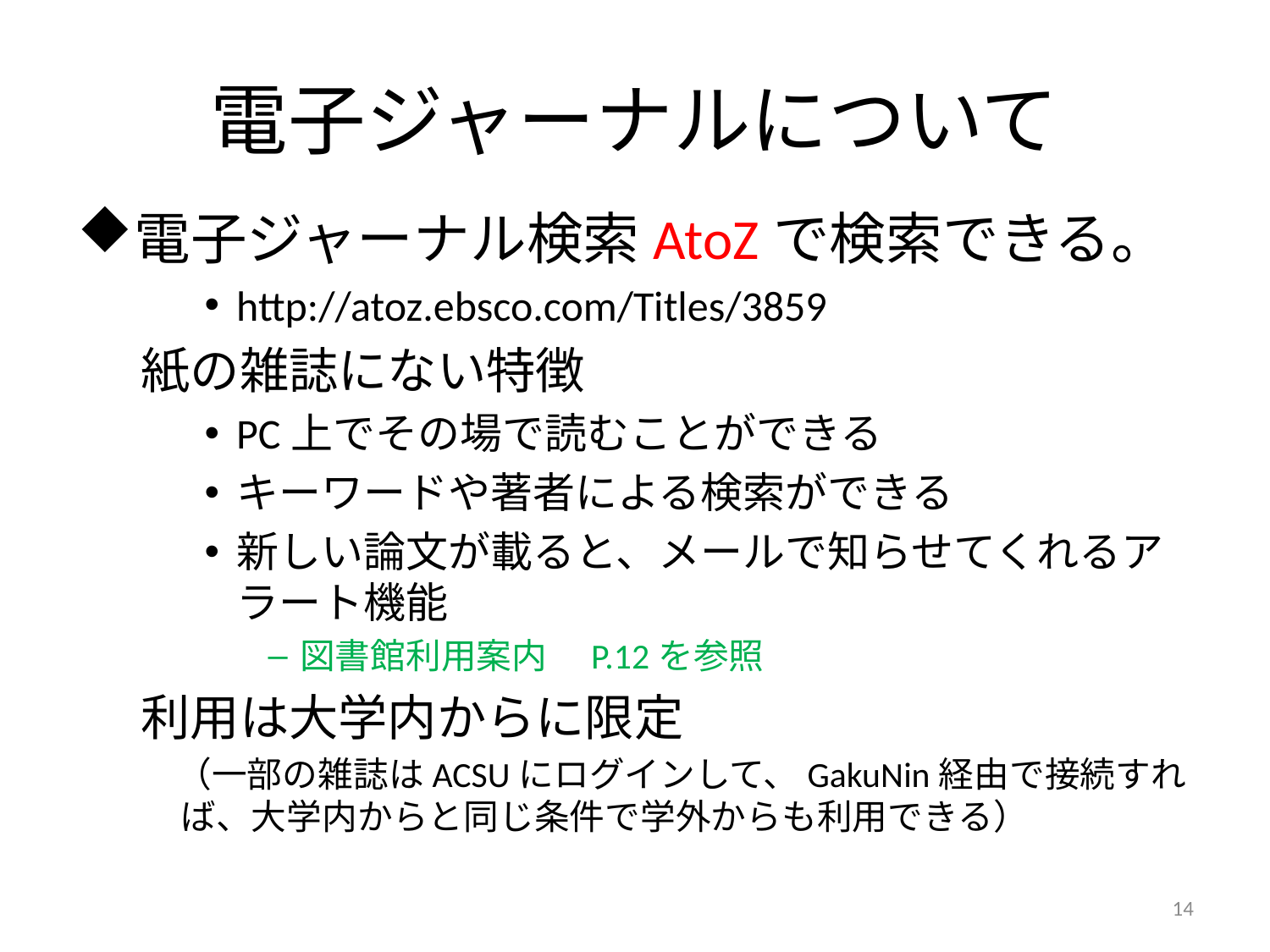

# 電子ジャーナルについて
電子ジャーナル検索AtoZで検索できる。
http://atoz.ebsco.com/Titles/3859
紙の雑誌にない特徴
PC上でその場で読むことができる
キーワードや著者による検索ができる
新しい論文が載ると、メールで知らせてくれるアラート機能
図書館利用案内　P.12を参照
利用は大学内からに限定
　（一部の雑誌はACSUにログインして、GakuNin経由で接続すれば、大学内からと同じ条件で学外からも利用できる）
14